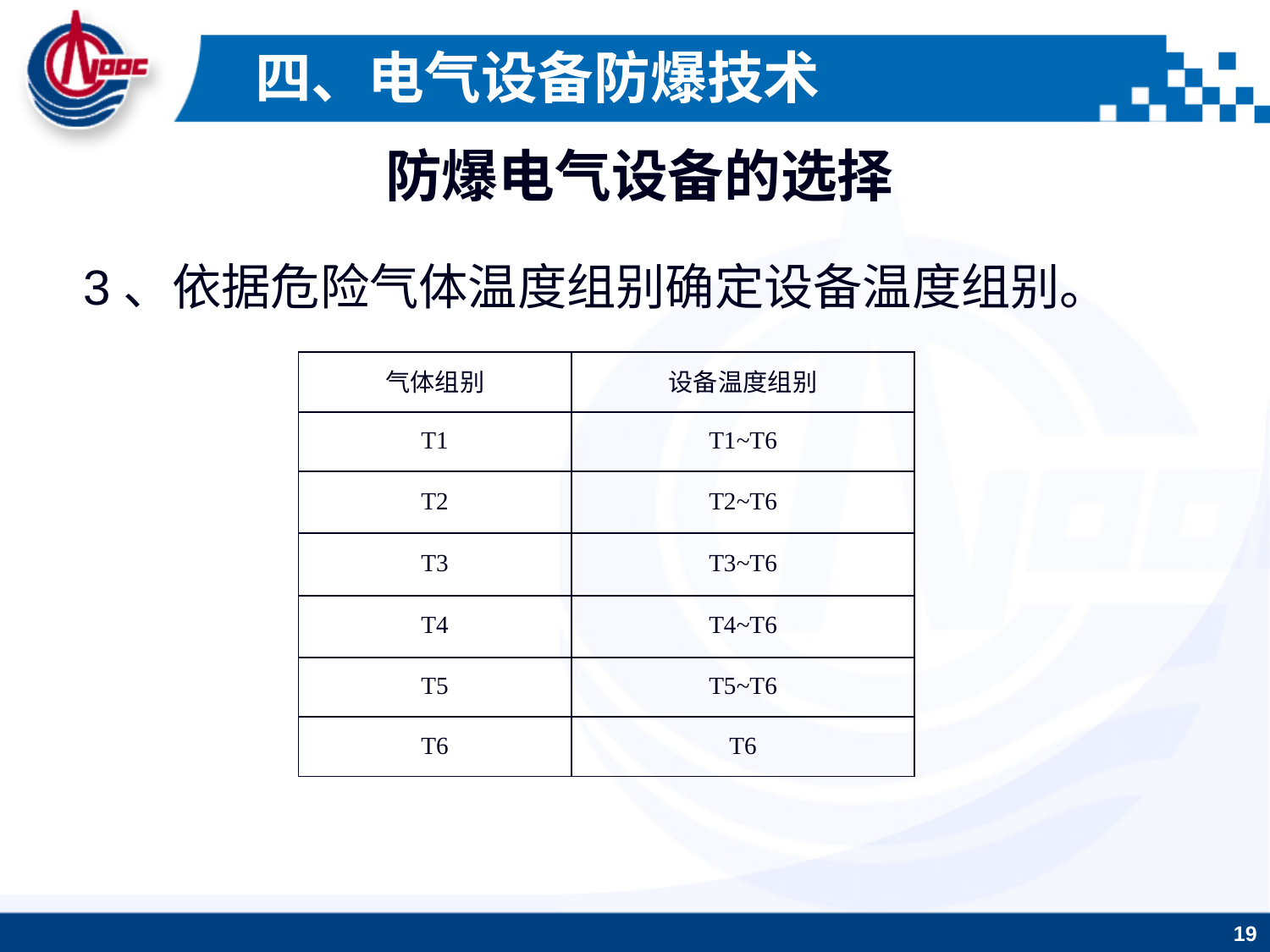

四、电气设备防爆技术
防爆电气设备的选择

3、依据危险气体温度组别确定设备温度组别。

| 气体组别 | 设备温度组别 |
| --- | --- |
| T1 | T1~T6 |
| T2 | T2~T6 |
| T3 | T3~T6 |
| T4 | T4~T6 |
| T5 | T5~T6 |
| T6 | T6 |